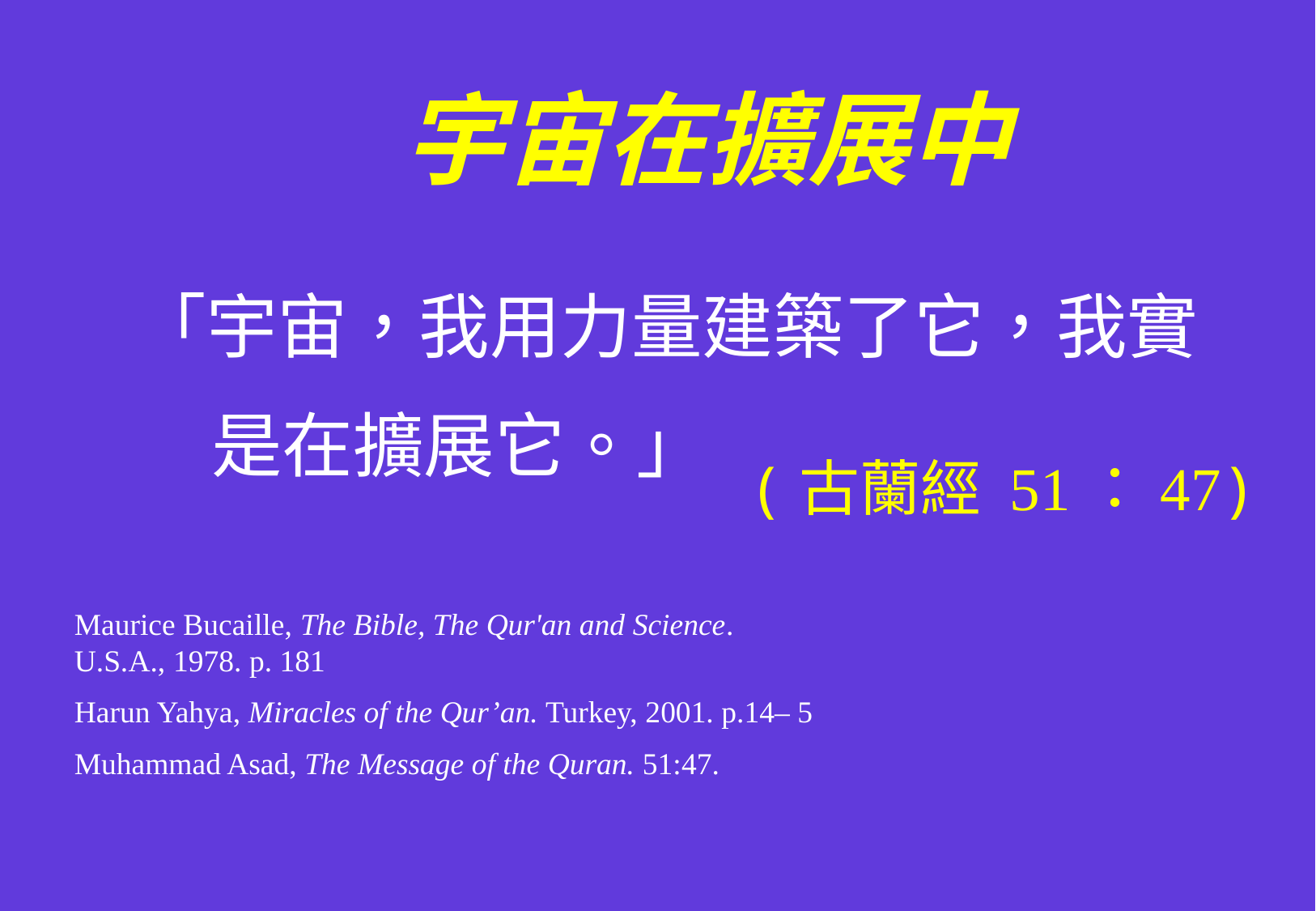

# 宇宙在擴展中
「宇宙，我用力量建築了它，我實是在擴展它。」

(古蘭經 51：47)
Maurice Bucaille, The Bible, The Qur'an and Science. U.S.A., 1978. p. 181
Harun Yahya, Miracles of the Qur’an. Turkey, 2001. p.14– 5
Muhammad Asad, The Message of the Quran. 51:47.